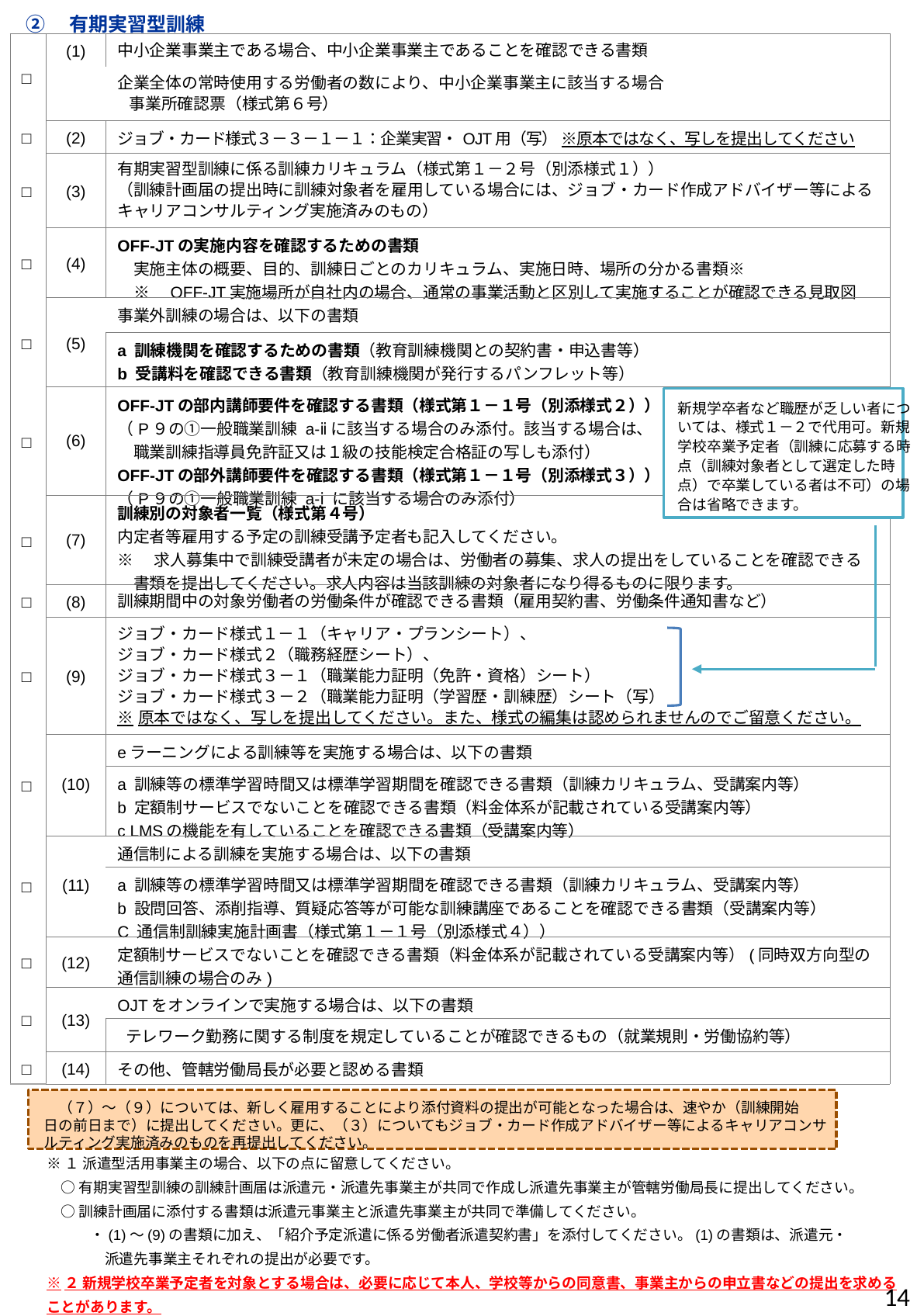

②　有期実習型訓練
| □ | (1) | 中小企業事業主である場合、中小企業事業主であることを確認できる書類 |
| --- | --- | --- |
|  |  | 企業全体の常時使用する労働者の数により、中小企業事業主に該当する場合 事業所確認票（様式第６号） |
| □ | (2) | ジョブ・カード様式３－３－１－１：企業実習・OJT用（写） ※原本ではなく、写しを提出してください |
| □ | (3) | 有期実習型訓練に係る訓練カリキュラム（様式第１－２号（別添様式１）） （訓練計画届の提出時に訓練対象者を雇用している場合には、ジョブ・カード作成アドバイザー等によるキャリアコンサルティング実施済みのもの） |
| □ | (4) | OFF-JTの実施内容を確認するための書類 　実施主体の概要、目的、訓練日ごとのカリキュラム、実施日時、場所の分かる書類※ 　※　OFF-JT実施場所が自社内の場合、通常の事業活動と区別して実施することが確認できる見取図 |
| □ | (5) | 事業外訓練の場合は、以下の書類 |
|  |  | a 訓練機関を確認するための書類（教育訓練機関との契約書・申込書等） b 受講料を確認できる書類（教育訓練機関が発行するパンフレット等） |
| □ | (6) | OFF-JTの部内講師要件を確認する書類（様式第１－１号（別添様式２）） （P９の①一般職業訓練 a-ⅱに該当する場合のみ添付。該当する場合は、 　職業訓練指導員免許証又は１級の技能検定合格証の写しも添付） OFF-JTの部外講師要件を確認する書類（様式第１－１号（別添様式３）） （P９の①一般職業訓練 a-ⅰ に該当する場合のみ添付） |
| □ | (7) | 訓練別の対象者一覧（様式第４号） 内定者等雇用する予定の訓練受講予定者も記入してください。 ※　求人募集中で訓練受講者が未定の場合は、労働者の募集、求人の提出をしていることを確認できる 　書類を提出してください。求人内容は当該訓練の対象者になり得るものに限ります。 |
| □ | (8) | 訓練期間中の対象労働者の労働条件が確認できる書類（雇用契約書、労働条件通知書など） |
| □ | (9) | ジョブ・カード様式１－１（キャリア・プランシート）、 ジョブ・カード様式２（職務経歴シート）、 ジョブ・カード様式３－１（職業能力証明（免許・資格）シート） ジョブ・カード様式３－２（職業能力証明（学習歴・訓練歴）シート（写） ※原本ではなく、写しを提出してください。また、様式の編集は認められませんのでご留意ください。 |
| □ | (10) | eラーニングによる訓練等を実施する場合は、以下の書類 |
|  |  | a 訓練等の標準学習時間又は標準学習期間を確認できる書類（訓練カリキュラム、受講案内等） b 定額制サービスでないことを確認できる書類（料金体系が記載されている受講案内等） c LMSの機能を有していることを確認できる書類（受講案内等） |
| □ | (11) | 通信制による訓練を実施する場合は、以下の書類 |
|  |  | a 訓練等の標準学習時間又は標準学習期間を確認できる書類（訓練カリキュラム、受講案内等） b 設問回答、添削指導、質疑応答等が可能な訓練講座であることを確認できる書類（受講案内等） C 通信制訓練実施計画書（様式第１－１号（別添様式４）） |
| □ | (12) | 定額制サービスでないことを確認できる書類（料金体系が記載されている受講案内等）(同時双方向型の通信訓練の場合のみ) |
| □ | (13) | OJTをオンラインで実施する場合は、以下の書類 |
|  |  | テレワーク勤務に関する制度を規定していることが確認できるもの（就業規則・労働協約等） |
| □ | (14) | その他、管轄労働局長が必要と認める書類 |

新規学卒者など職歴が乏しい者については、様式１－２で代用可。新規学校卒業予定者（訓練に応募する時点（訓練対象者として選定した時点）で卒業している者は不可）の場合は省略できます。

　（７）～（９）については、新しく雇用することにより添付資料の提出が可能となった場合は、速やか（訓練開始
日の前日まで）に提出してください。更に、（３）についてもジョブ・カード作成アドバイザー等によるキャリアコンサ
ルティング実施済みのものを再提出してください。
※１ 派遣型活用事業主の場合、以下の点に留意してください。
　○ 有期実習型訓練の訓練計画届は派遣元・派遣先事業主が共同で作成し派遣先事業主が管轄労働局長に提出してください。
　○ 訓練計画届に添付する書類は派遣元事業主と派遣先事業主が共同で準備してください。
　　　・(1)～(9)の書類に加え、「紹介予定派遣に係る労働者派遣契約書」を添付してください。(1)の書類は、派遣元・
　　　　派遣先事業主それぞれの提出が必要です。
※２ 新規学校卒業予定者を対象とする場合は、必要に応じて本人、学校等からの同意書、事業主からの申立書などの提出を求める
ことがあります。
14